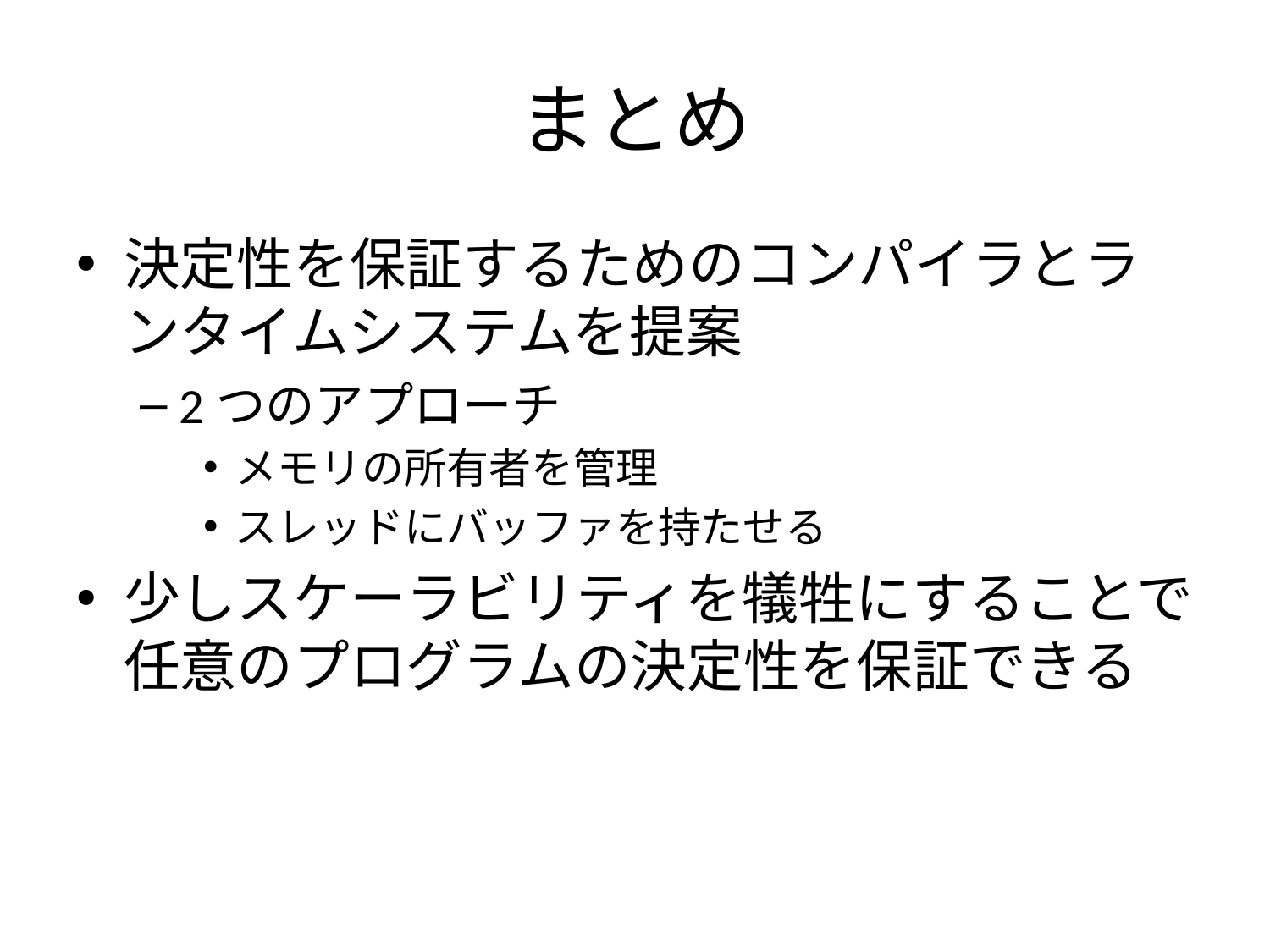

# まとめ
決定性を保証するためのコンパイラとランタイムシステムを提案
2つのアプローチ
メモリの所有者を管理
スレッドにバッファを持たせる
少しスケーラビリティを犠牲にすることで任意のプログラムの決定性を保証できる